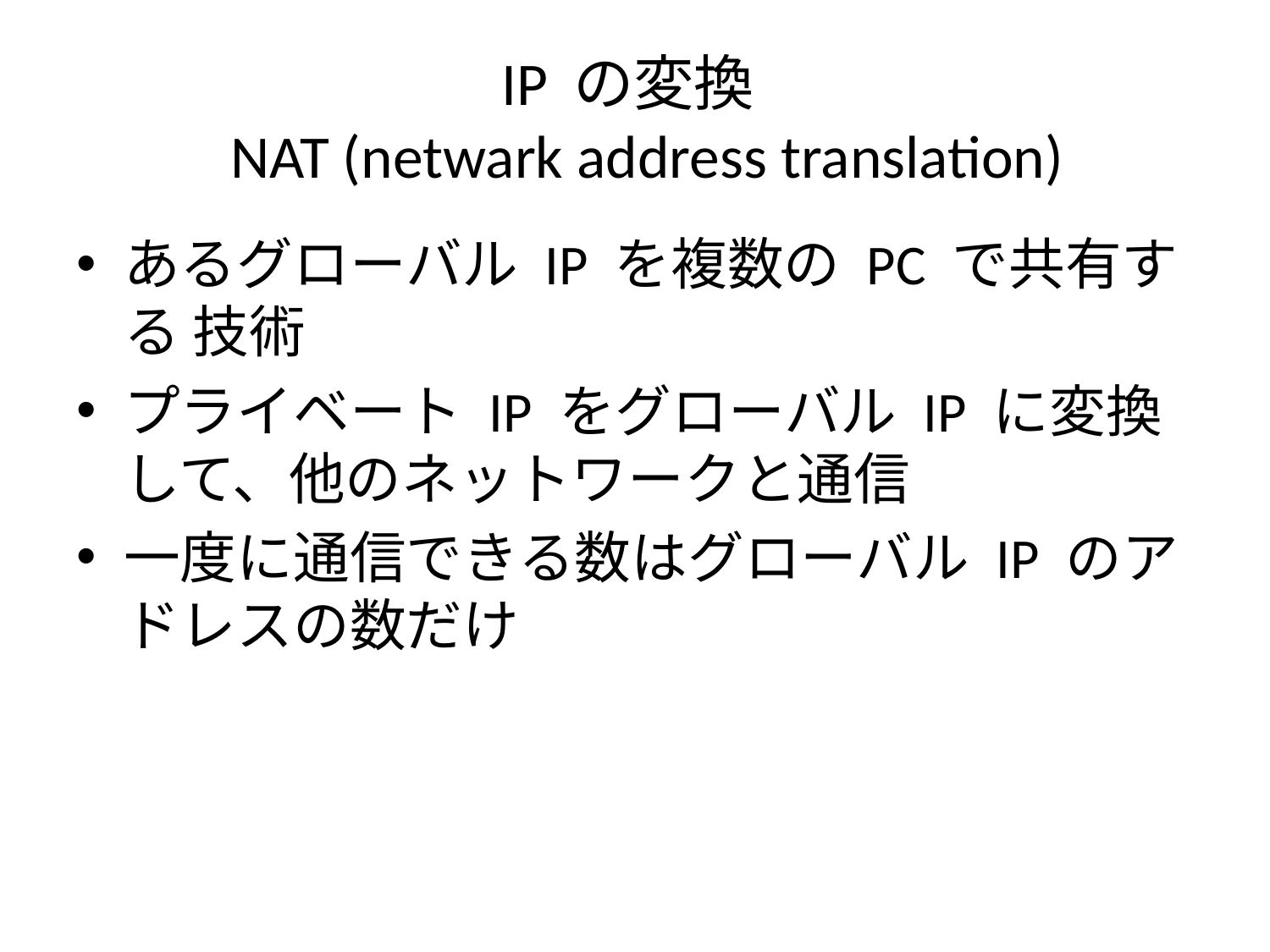

# IP の変換 NAT (netwark address translation)
あるグローバル IP を複数の PC で共有する 技術
プライベート IP をグローバル IP に変換して、他のネットワークと通信
一度に通信できる数はグローバル IP のアドレスの数だけ